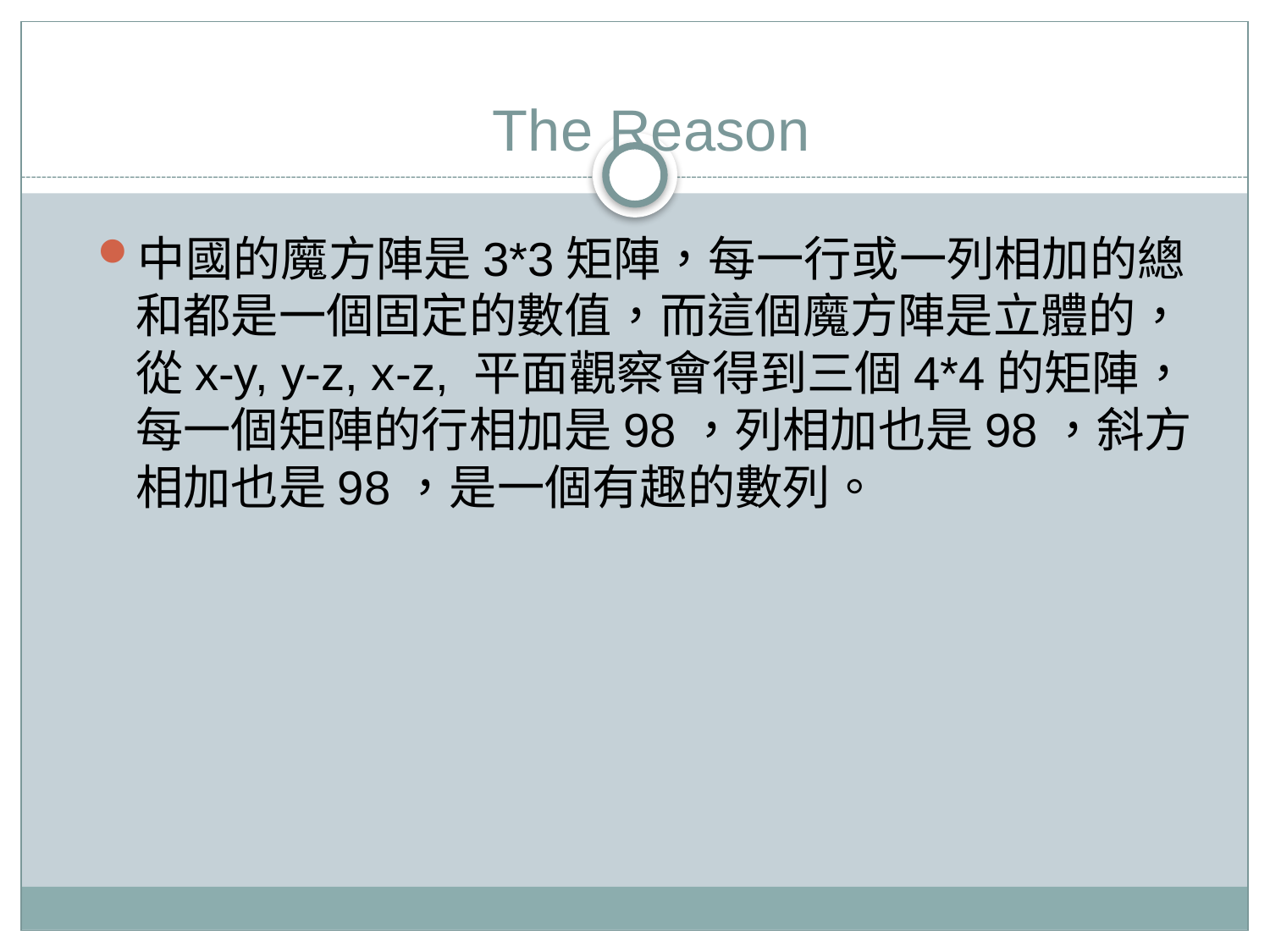

# The Reason
中國的魔方陣是3*3矩陣，每一行或一列相加的總和都是一個固定的數值，而這個魔方陣是立體的，從x-y, y-z, x-z, 平面觀察會得到三個4*4的矩陣，每一個矩陣的行相加是98，列相加也是98，斜方相加也是98，是一個有趣的數列。